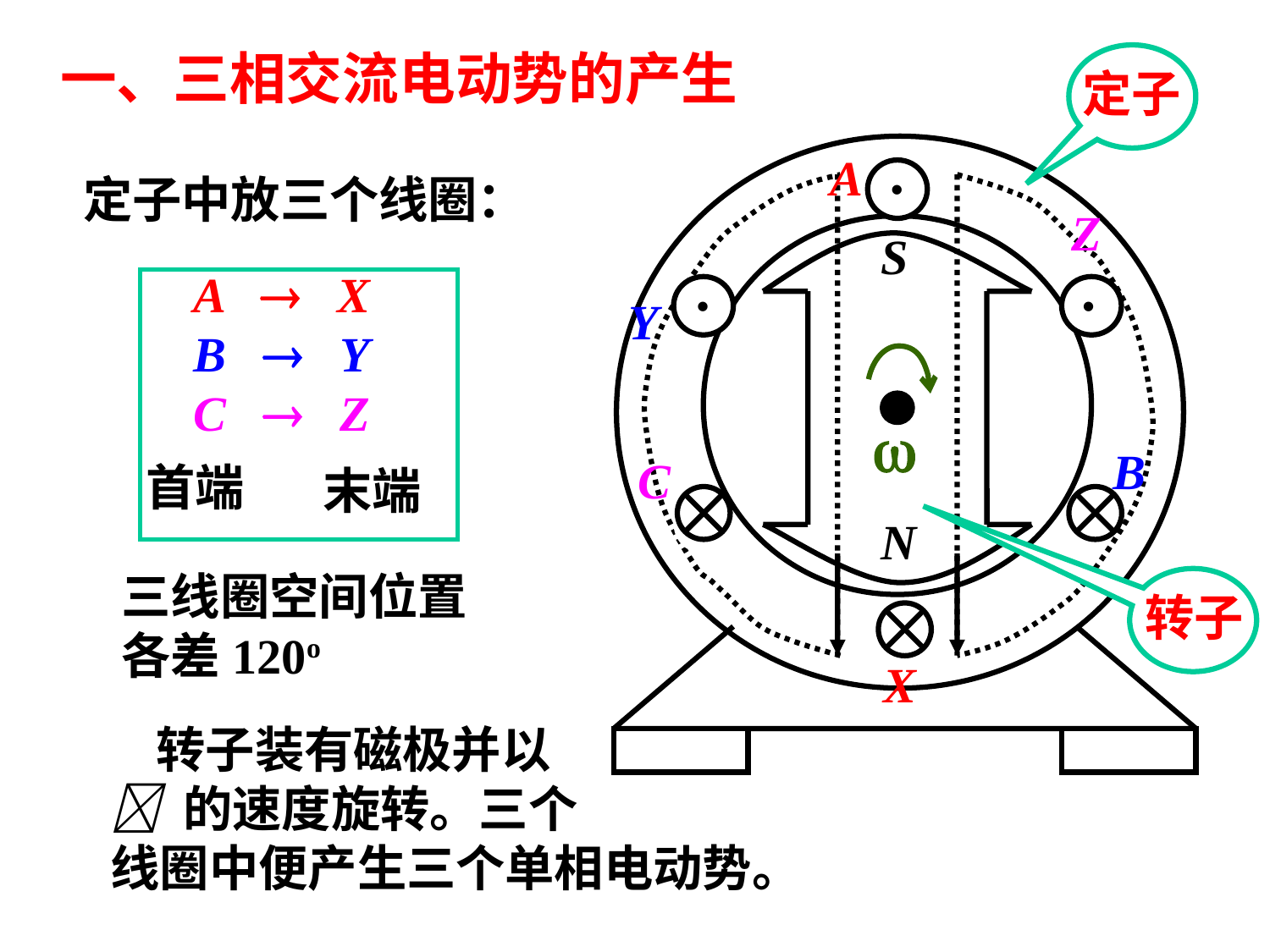

一、三相交流电动势的产生

定子

A

•
定子中放三个线圈：
A   →   X
B   →   Y
C   →   Z

首端
末端

Z

S

•
•
Y

ω
B
C

N

三线圈空间位置
各差120o

转子

X
   转子装有磁极并以
ω 的速度旋转。三个
线圈中便产生三个单相电动势。